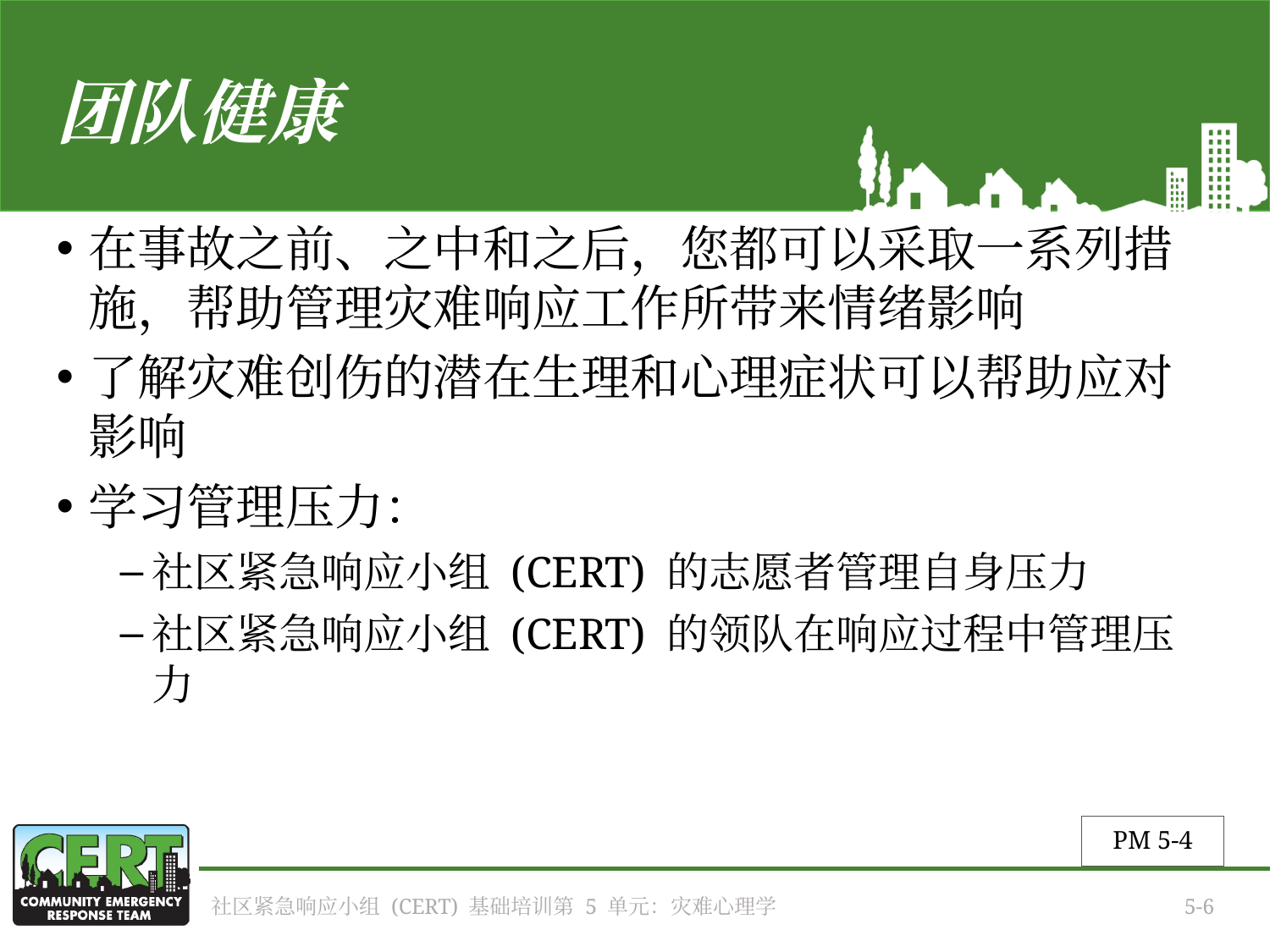

# 团队健康
在事故之前、之中和之后，您都可以采取一系列措施，帮助管理灾难响应工作所带来情绪影响
了解灾难创伤的潜在生理和心理症状可以帮助应对影响
学习管理压力：
社区紧急响应小组 (CERT) 的志愿者管理自身压力
社区紧急响应小组 (CERT) 的领队在响应过程中管理压力

PM 5-4
社区紧急响应小组 (CERT) 基础培训第 5 单元：灾难心理学
5-6